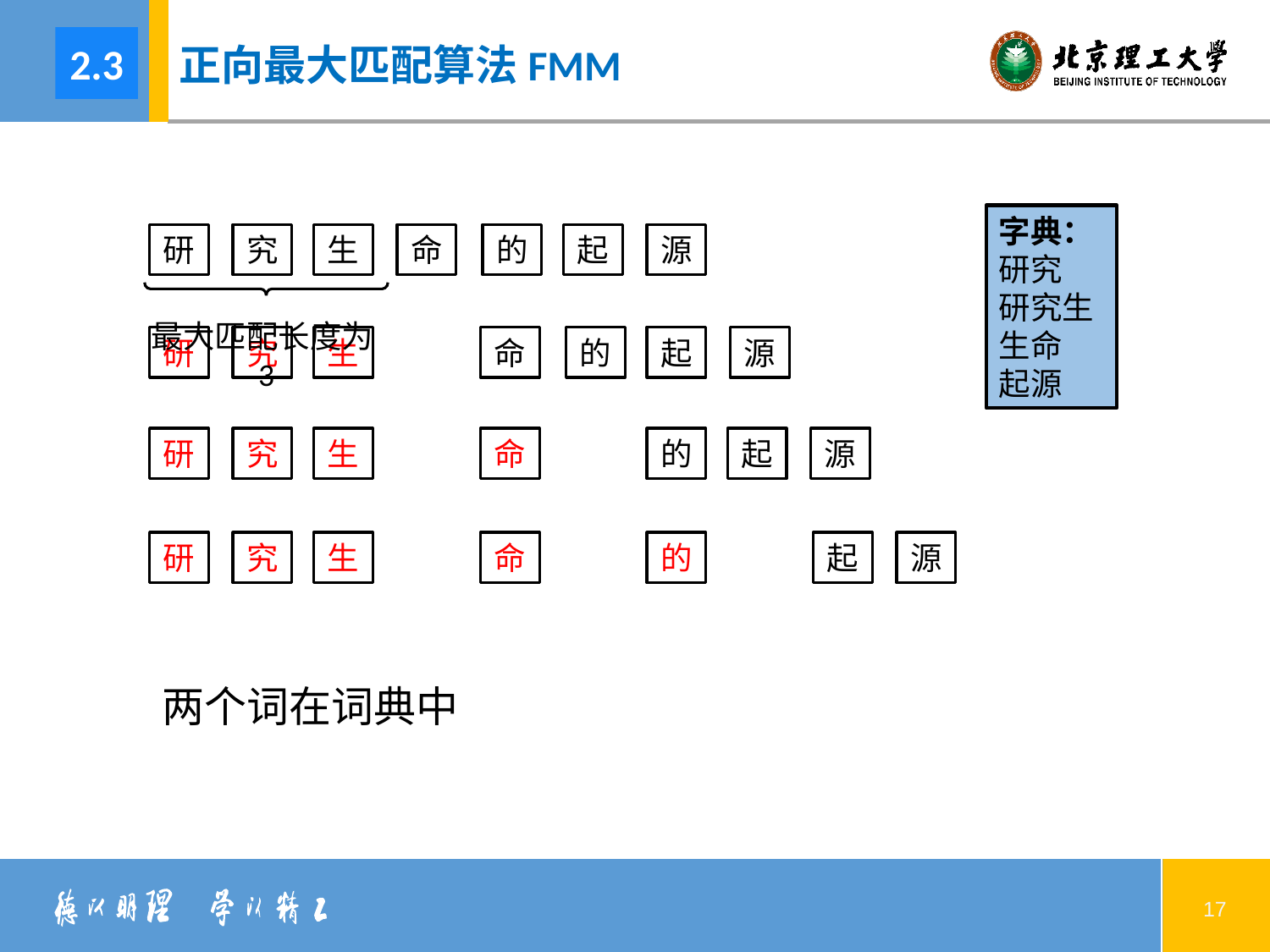

2.3
正向最大匹配算法FMM

字典：
研究
研究生
生命
起源
研
究
生
命
的
起
源
最大匹配长度为3
研
究
生
命
的
起
源
研
究
生
命
的
起
源
研
究
生
命
的
起
源
两个词在词典中